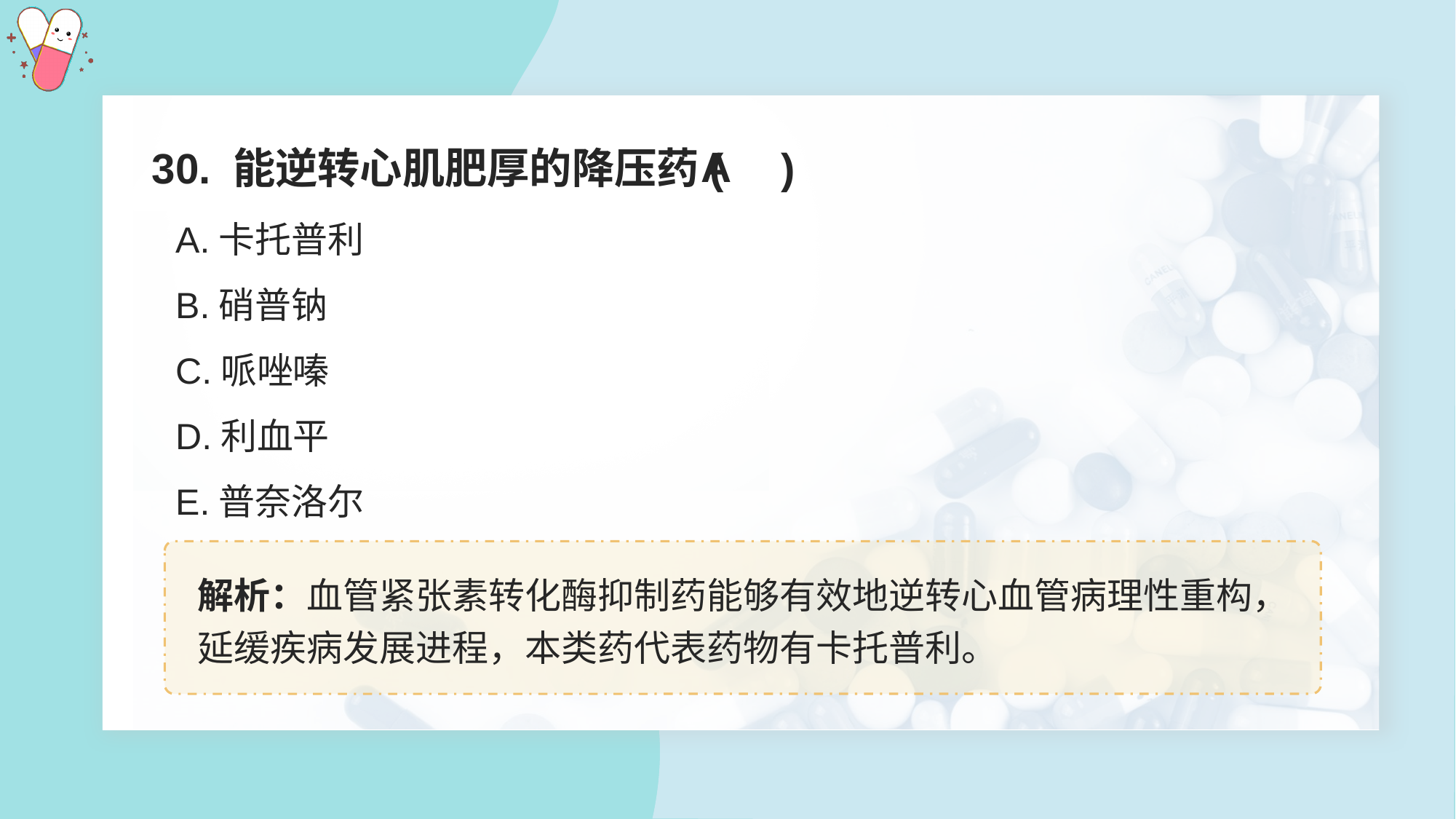

30. 能逆转心肌肥厚的降压药(      )
A
A.卡托普利
B.硝普钠
C.哌唑嗪
D.利血平
E.普奈洛尔

解析：血管紧张素转化酶抑制药能够有效地逆转心血管病理性重构，延缓疾病发展进程，本类药代表药物有卡托普利。